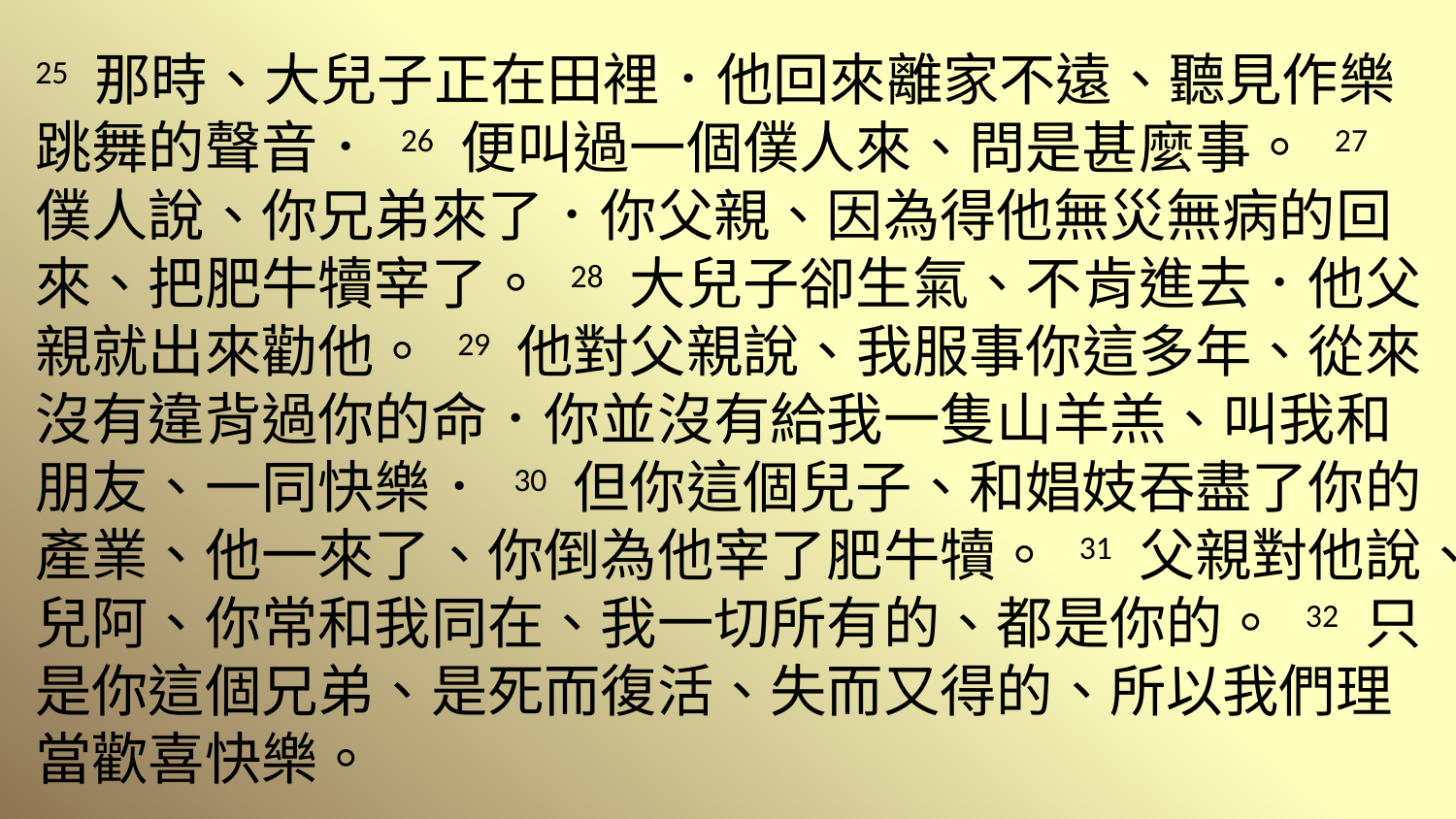

25 那時、大兒子正在田裡．他回來離家不遠、聽見作樂跳舞的聲音． 26 便叫過一個僕人來、問是甚麼事。 27 僕人說、你兄弟來了．你父親、因為得他無災無病的回來、把肥牛犢宰了。 28 大兒子卻生氣、不肯進去．他父親就出來勸他。 29 他對父親說、我服事你這多年、從來沒有違背過你的命．你並沒有給我一隻山羊羔、叫我和朋友、一同快樂． 30 但你這個兒子、和娼妓吞盡了你的產業、他一來了、你倒為他宰了肥牛犢。 31 父親對他說、兒阿、你常和我同在、我一切所有的、都是你的。 32 只是你這個兄弟、是死而復活、失而又得的、所以我們理當歡喜快樂。